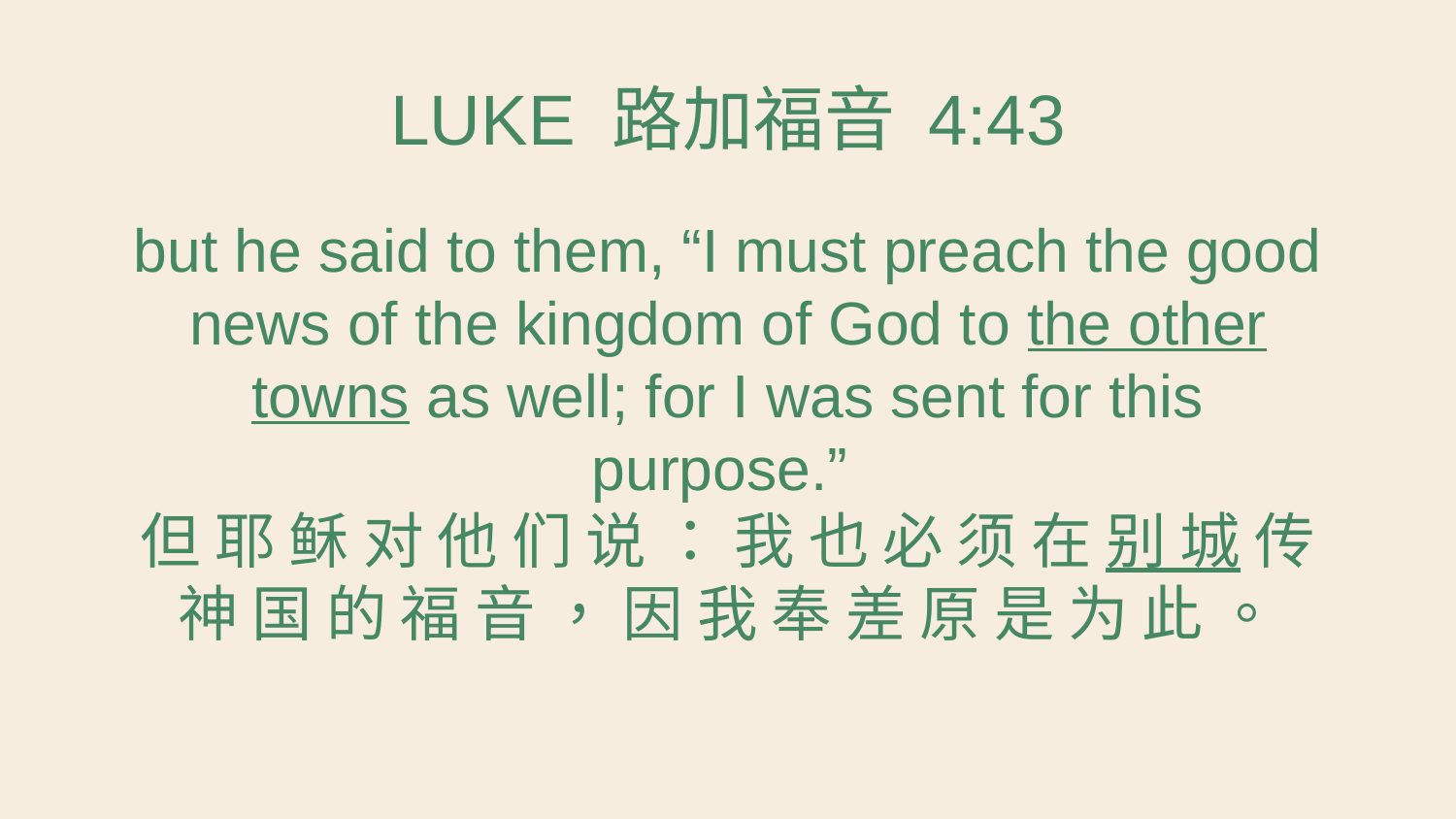

# LUKE 路加福音 4:43
but he said to them, “I must preach the good news of the kingdom of God to the other towns as well; for I was sent for this purpose.”
但 耶 稣 对 他 们 说 ： 我 也 必 须 在 别 城 传 神 国 的 福 音 ， 因 我 奉 差 原 是 为 此 。